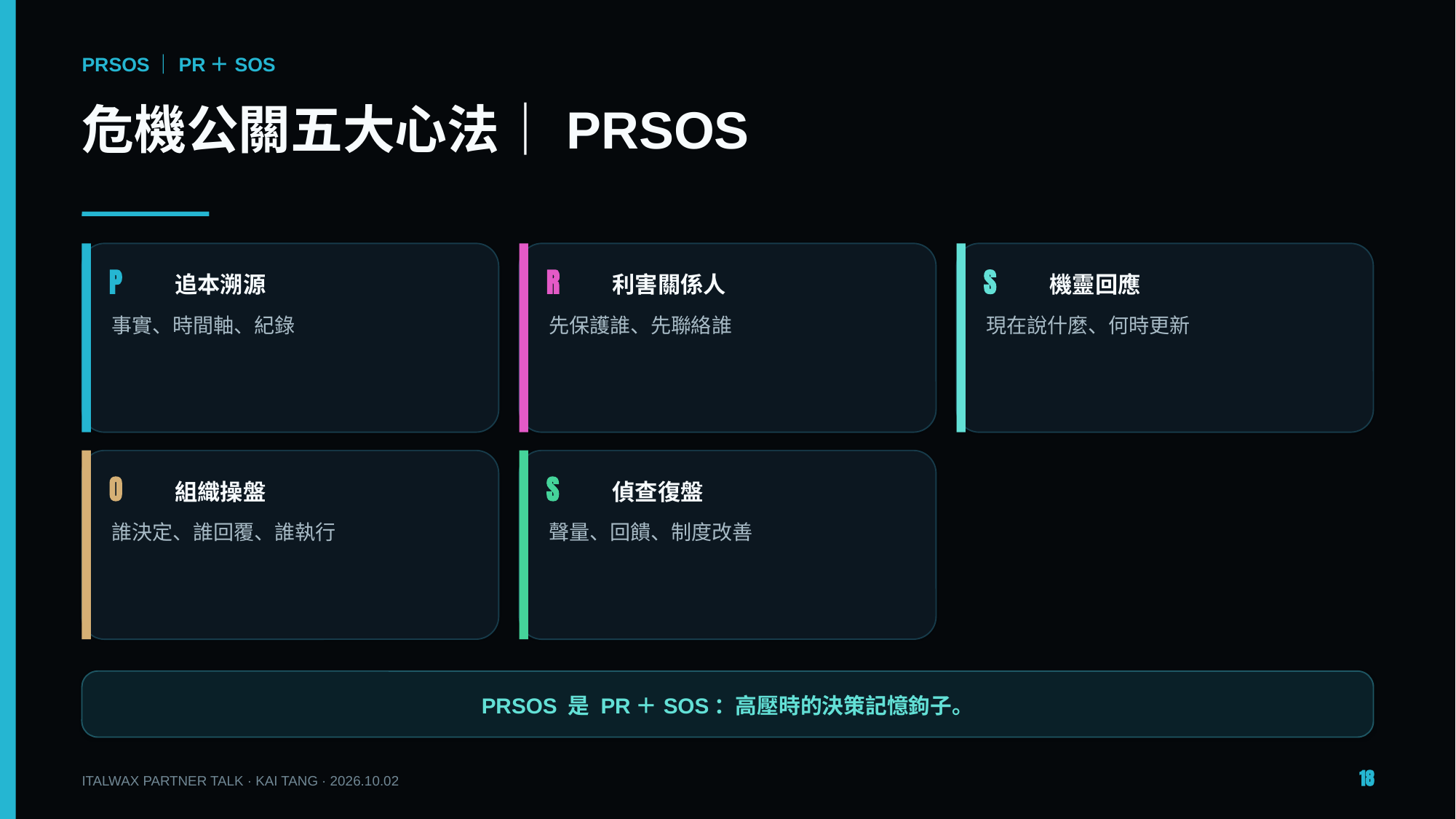

PRSOS｜PR＋SOS
危機公關五大心法｜PRSOS

P
追本溯源
R
利害關係人
S
機靈回應
事實、時間軸、紀錄
先保護誰、先聯絡誰
現在說什麼、何時更新

O
組織操盤
S
偵查復盤
誰決定、誰回覆、誰執行
聲量、回饋、制度改善

PRSOS 是 PR＋SOS：高壓時的決策記憶鉤子。
18
ITALWAX PARTNER TALK · KAI TANG · 2026.10.02